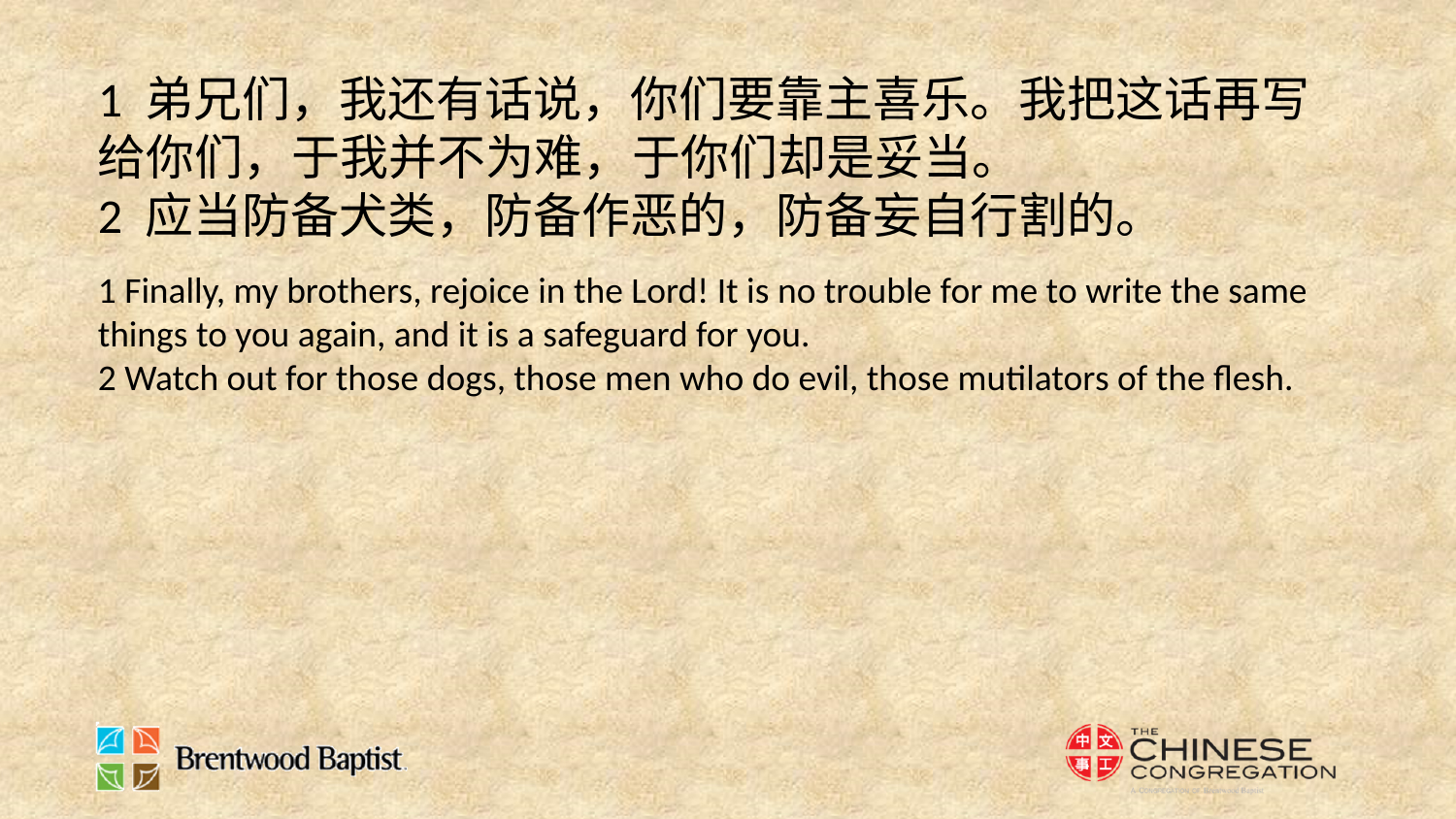

1 弟兄们，我还有话说，你们要靠主喜乐。我把这话再写给你们，于我并不为难，于你们却是妥当。
2 应当防备犬类，防备作恶的，防备妄自行割的。

1 Finally, my brothers, rejoice in the Lord! It is no trouble for me to write the same things to you again, and it is a safeguard for you.
2 Watch out for those dogs, those men who do evil, those mutilators of the flesh.